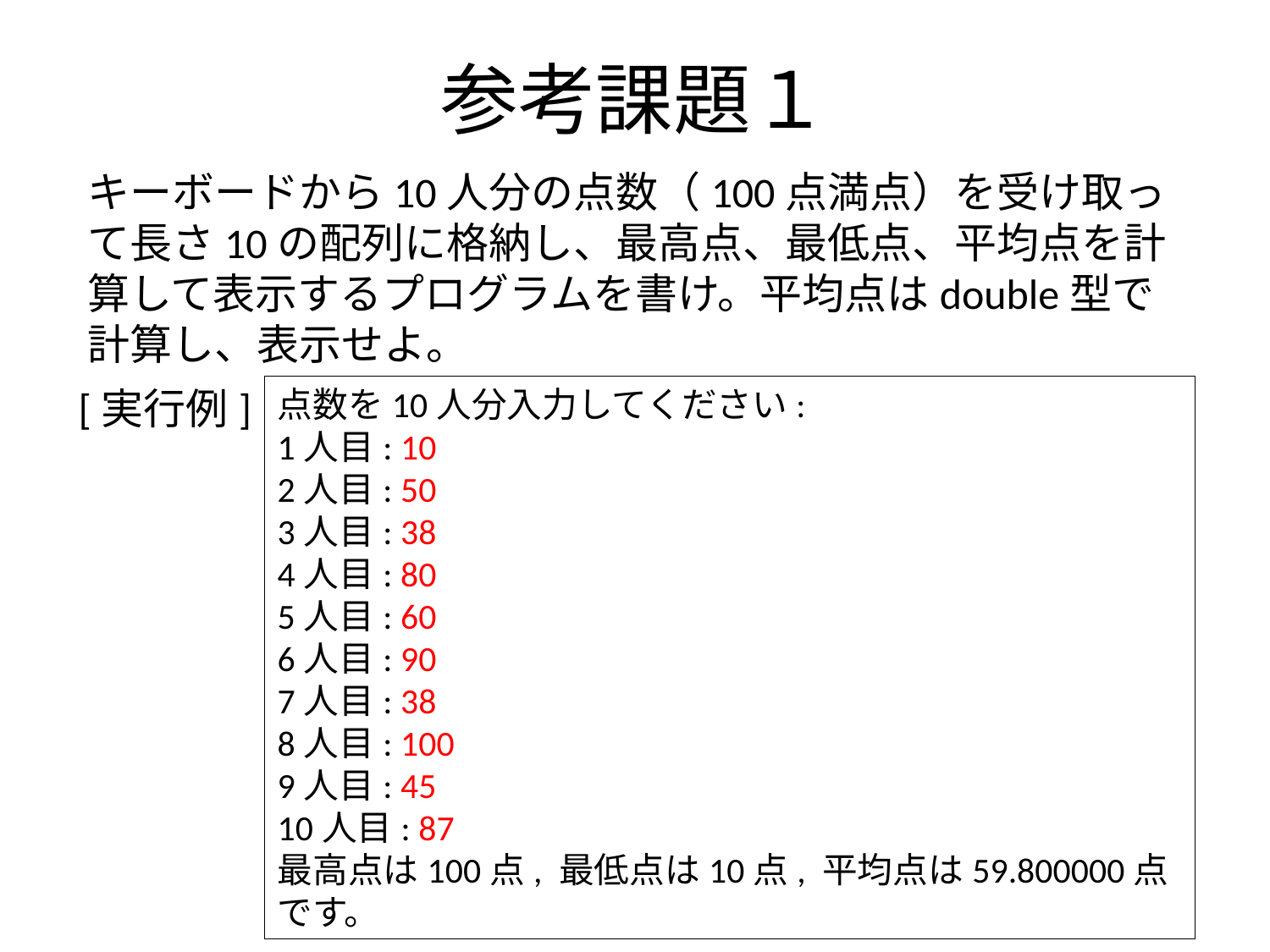

# 参考課題１
キーボードから10人分の点数（100点満点）を受け取って長さ10の配列に格納し、最高点、最低点、平均点を計算して表示するプログラムを書け。平均点はdouble型で計算し、表示せよ。
[実行例]
点数を10人分入力してください:
1人目: 10
2人目: 50
3人目: 38
4人目: 80
5人目: 60
6人目: 90
7人目: 38
8人目: 100
9人目: 45
10人目: 87
最高点は100点, 最低点は10点, 平均点は59.800000点です。